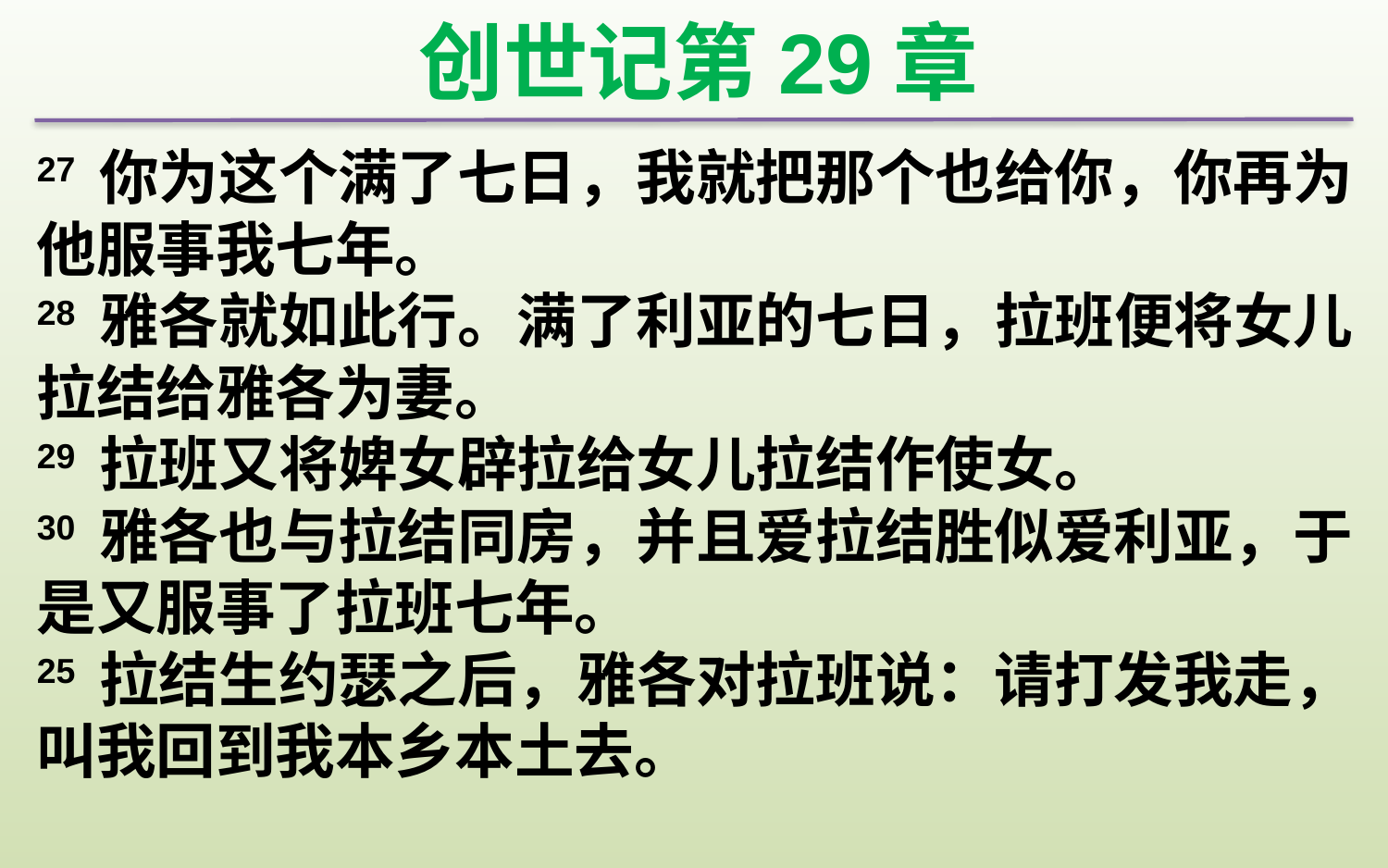

创世记第29章
27 你为这个满了七日，我就把那个也给你，你再为他服事我七年。
28 雅各就如此行。满了利亚的七日，拉班便将女儿拉结给雅各为妻。
29 拉班又将婢女辟拉给女儿拉结作使女。
30 雅各也与拉结同房，并且爱拉结胜似爱利亚，于是又服事了拉班七年。
25 拉结生约瑟之后，雅各对拉班说：请打发我走，叫我回到我本乡本土去。